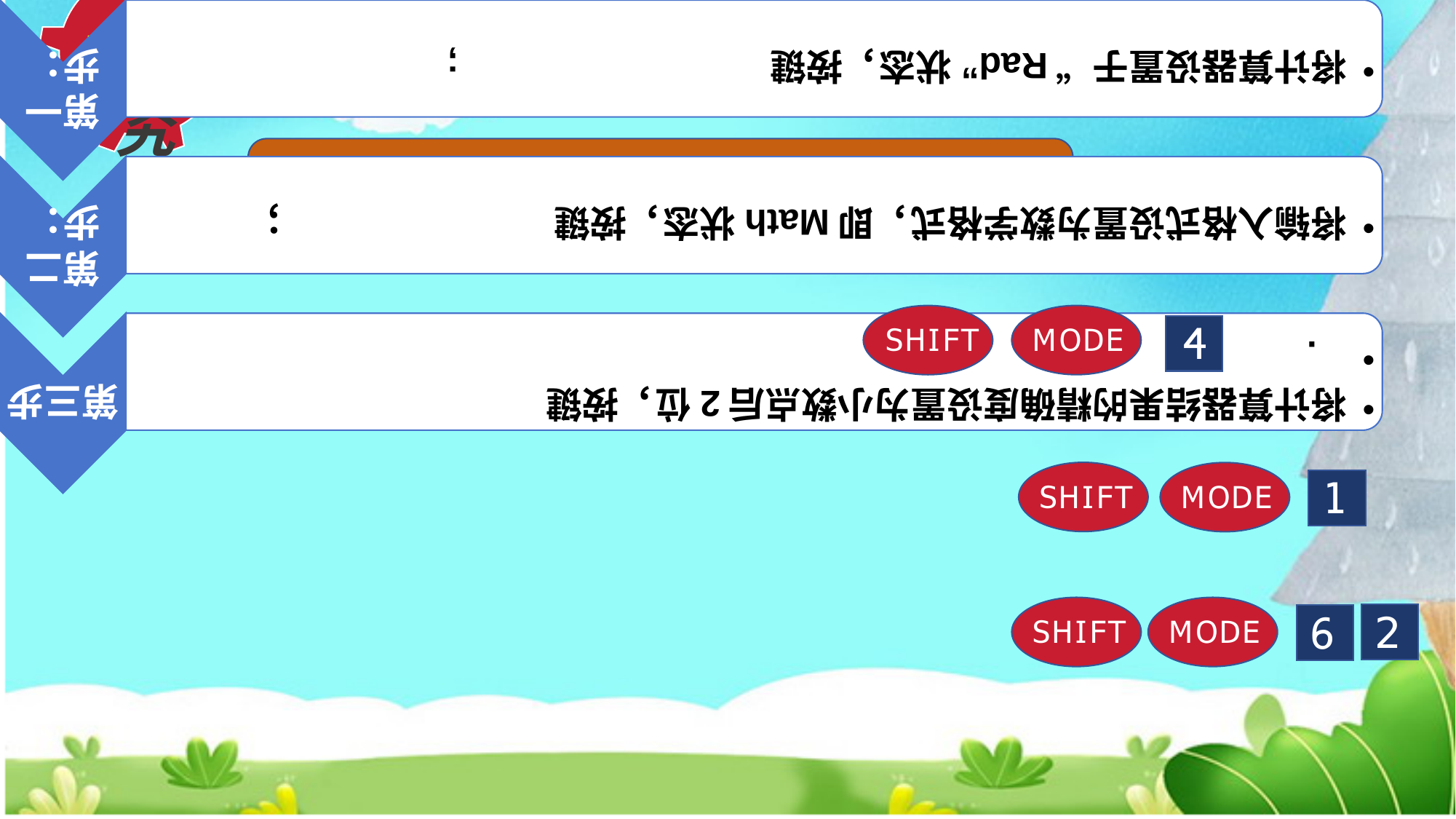

新知探究
题型二
以“弧度”为单位求三角函数值
第一步：
将计算器设置于“Rad”状态，按键                                     ;
第二步：
将输入格式设置为数学格式，即Math状态，按键                                 ；
第三步
将计算器结果的精确度设置为小数点后2位，按键
   .

MODE

SHIFT
4

SHIFT

MODE
1

SHIFT

MODE
2

6